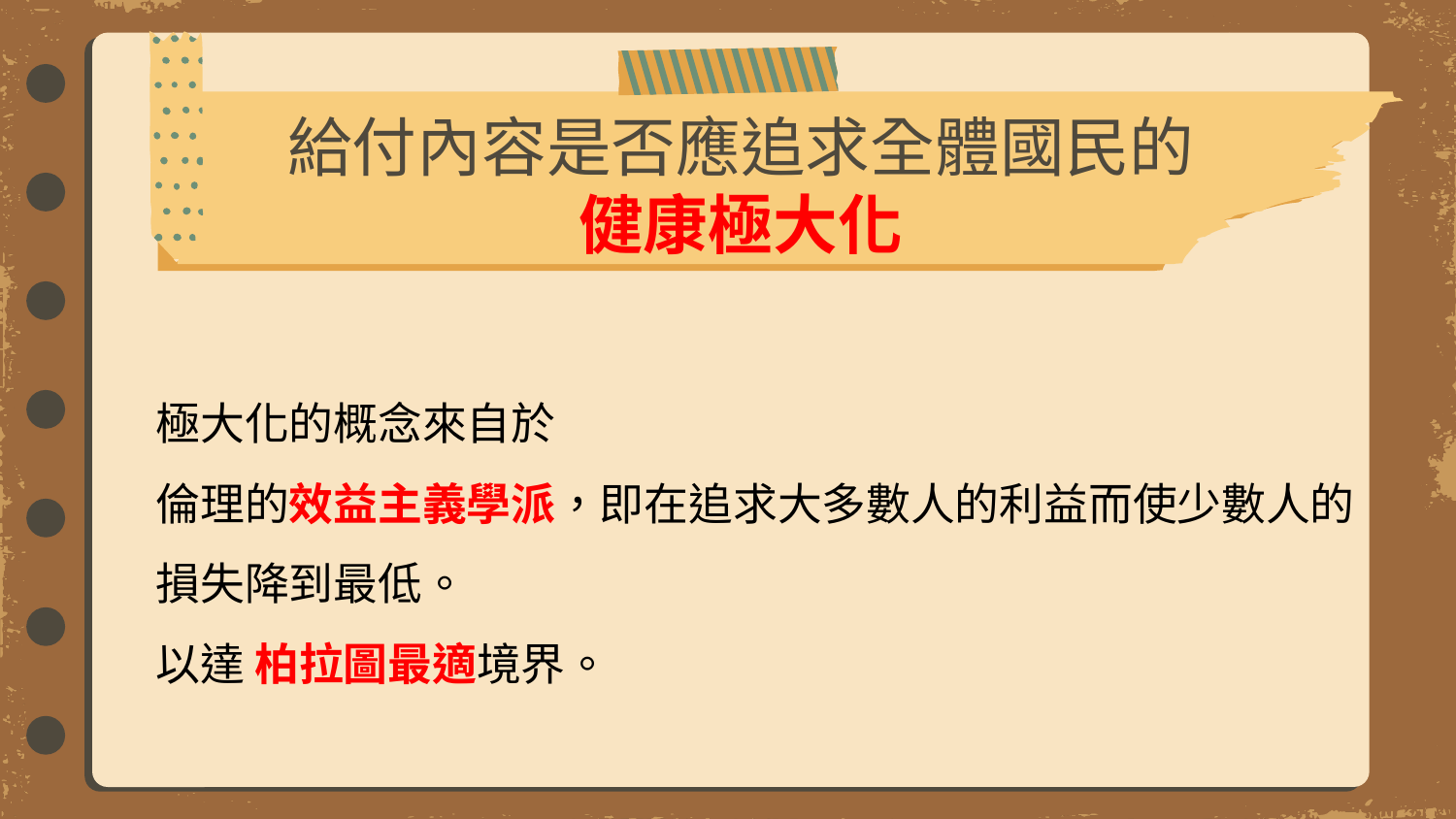

# 給付內容是否應追求全體國民的 健康極大化

極大化的概念來自於
倫理的效益主義學派，即在追求大多數人的利益而使少數人的損失降到最低。
以達 柏拉圖最適境界。